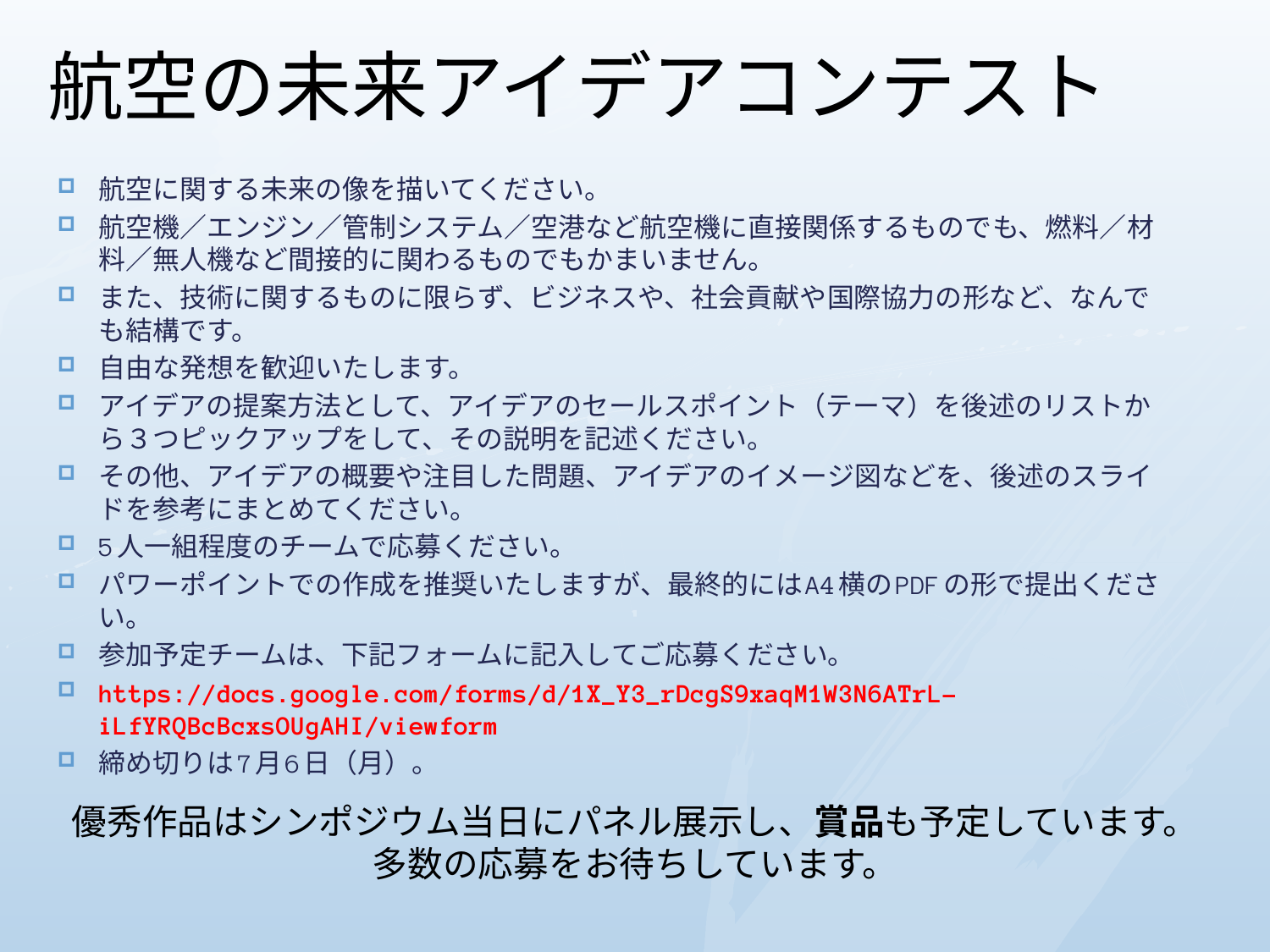

# 航空の未来アイデアコンテスト
航空に関する未来の像を描いてください。
航空機／エンジン／管制システム／空港など航空機に直接関係するものでも、燃料／材料／無人機など間接的に関わるものでもかまいません。
また、技術に関するものに限らず、ビジネスや、社会貢献や国際協力の形など、なんでも結構です。
自由な発想を歓迎いたします。
アイデアの提案方法として、アイデアのセールスポイント（テーマ）を後述のリストから３つピックアップをして、その説明を記述ください。
その他、アイデアの概要や注目した問題、アイデアのイメージ図などを、後述のスライドを参考にまとめてください。
5人一組程度のチームで応募ください。
パワーポイントでの作成を推奨いたしますが、最終的にはA4横のPDFの形で提出ください。
参加予定チームは、下記フォームに記入してご応募ください。
https://docs.google.com/forms/d/1X_Y3_rDcgS9xaqM1W3N6ATrL-iLfYRQBcBcxsOUgAHI/viewform
締め切りは7月6日（月）。

優秀作品はシンポジウム当日にパネル展示し、賞品も予定しています。
多数の応募をお待ちしています。